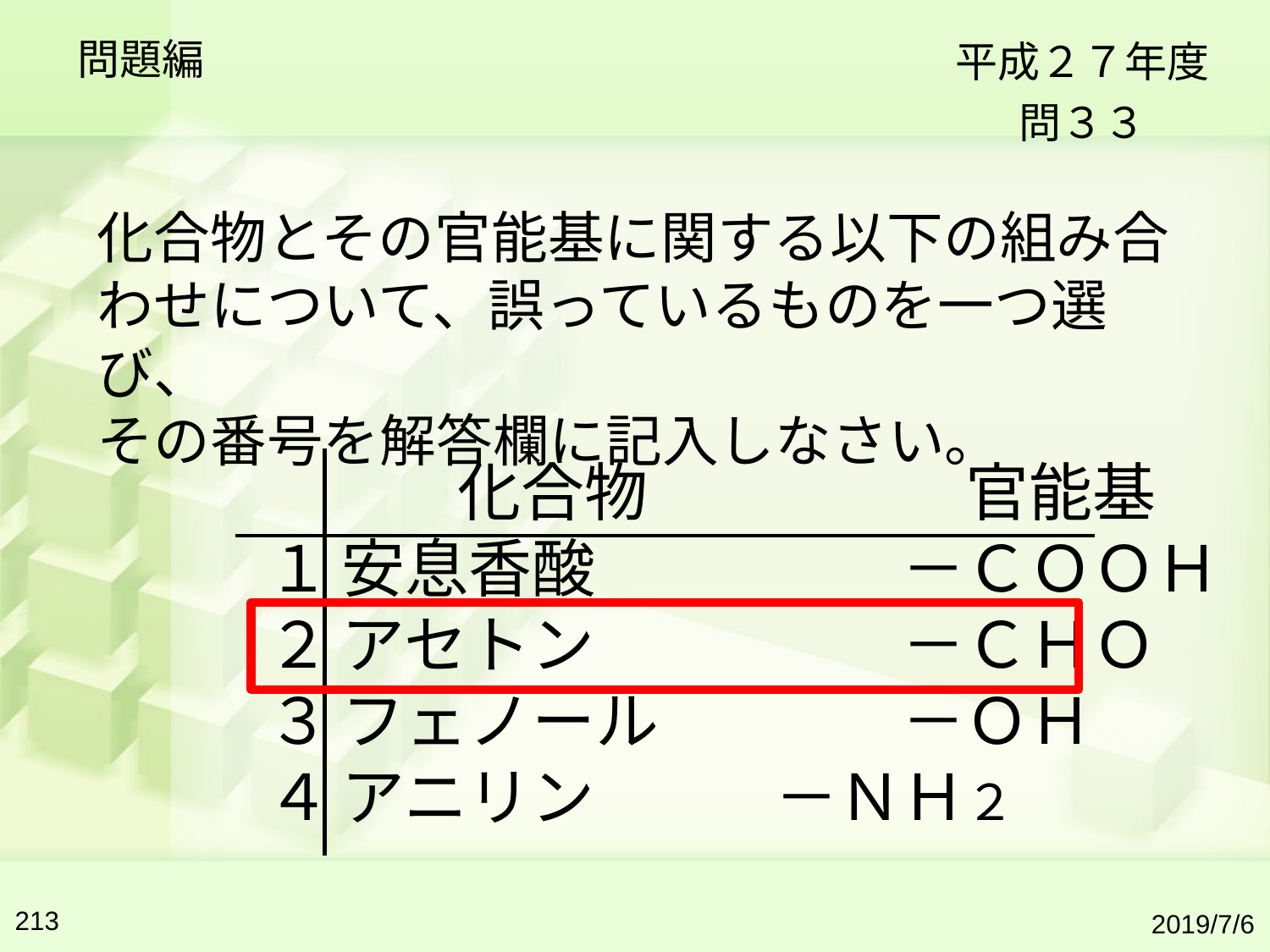

問題編
平成２７年度
問３３
化合物とその官能基に関する以下の組み合わせについて、誤っているものを一つ選び、
その番号を解答欄に記入しなさい。
　　　化合物　　　　　官能基
１	安息香酸　　　	－ＣＯＯＨ
２	アセトン　　　　	－ＣＨＯ
３	フェノール		－ＯＨ
４	アニリン		－ＮＨ２

213
2019/7/6